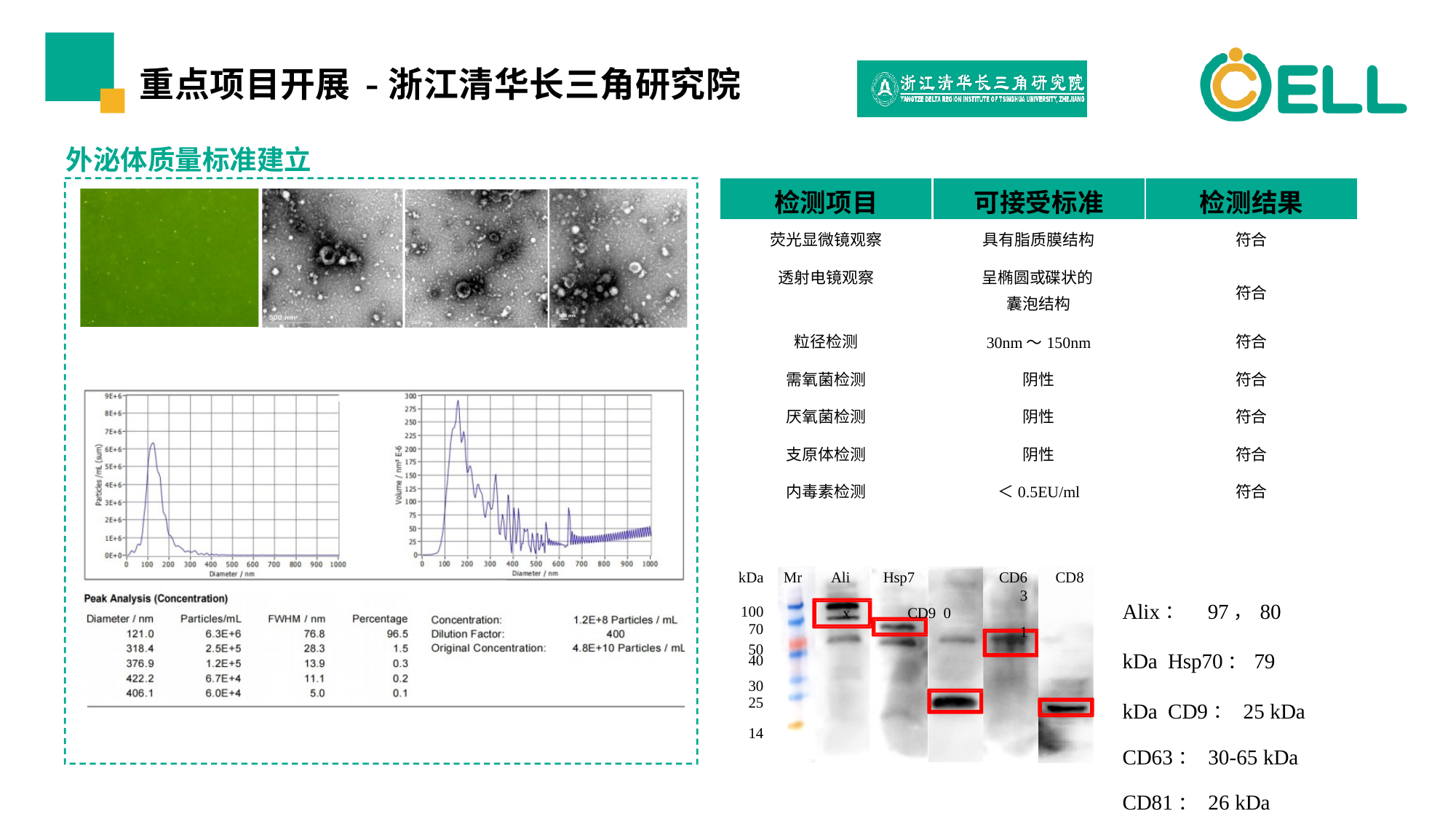

# 重点项⽬开展-浙江清华⻓三⻆研究院

外泌体质量标准建⽴

| 检测项⽬ | 可接受标准 | 检测结果 |
| --- | --- | --- |
| 荧光显微镜观察 | 具有脂质膜结构 | 符合 |
| 透射电镜观察 | 呈椭圆或碟状的 囊泡结构 | 符合 |
| 粒径检测 | 30nm～150nm | 符合 |
| 需氧菌检测 | 阴性 | 符合 |
| 厌氧菌检测 | 阴性 | 符合 |
| ⽀原体检测 | 阴性 | 符合 |
| 内毒素检测 | ＜0.5EU/ml | 符合 |

kDa	Mr
Ali  x
Hsp7	CD9  0
CD6	CD8
3	1

Alix：	97，80 kDa  Hsp70：79 kDa  CD9： 25 kDa
CD63： 30-65 kDa
CD81： 26 kDa

100
70

50
40
30
25
14